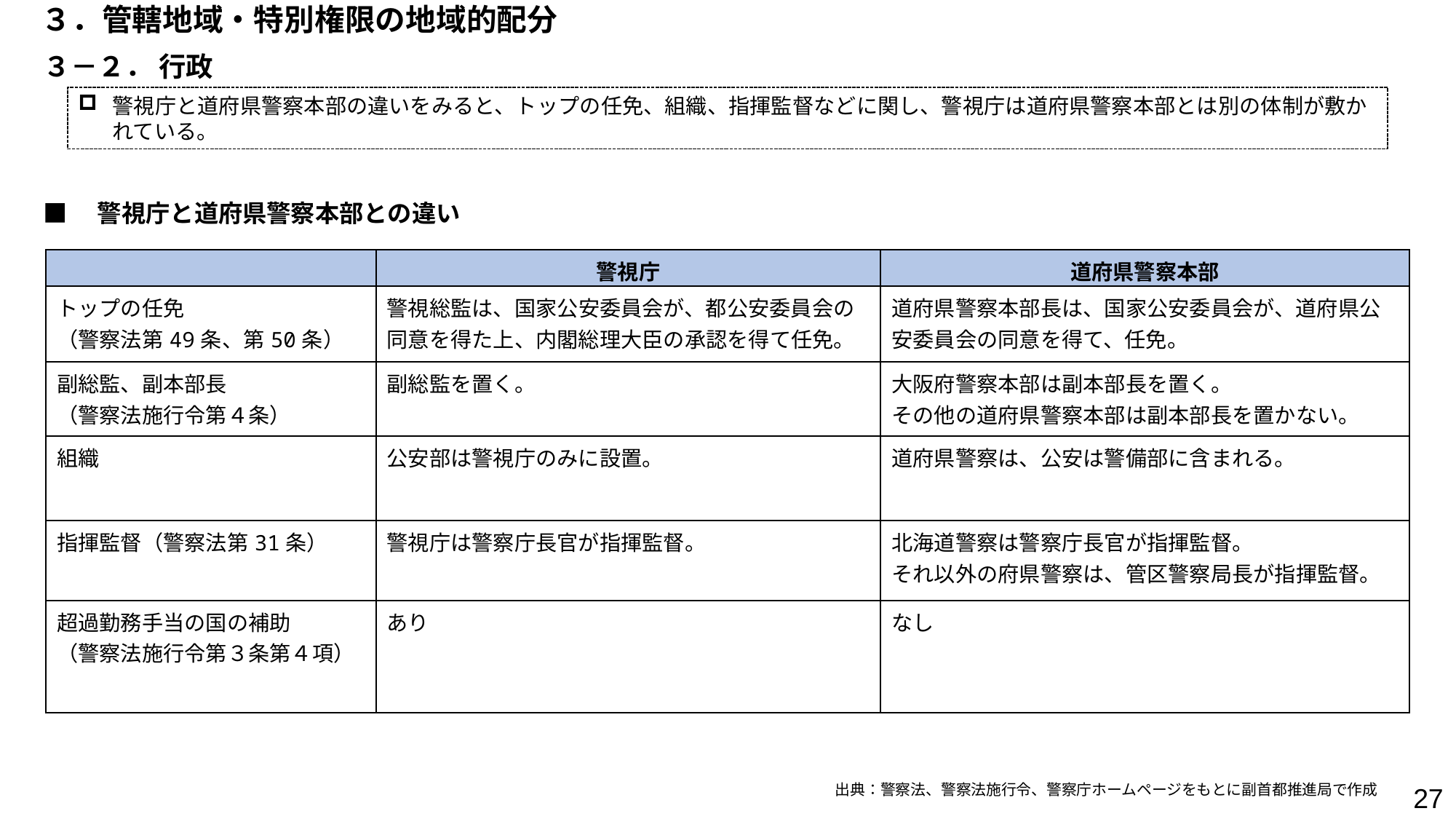

３．管轄地域・特別権限の地域的配分
３－２． 行政
警視庁と道府県警察本部の違いをみると、トップの任免、組織、指揮監督などに関し、警視庁は道府県警察本部とは別の体制が敷かれている。
■　警視庁と道府県警察本部との違い
|  | 警視庁 | 道府県警察本部 |
| --- | --- | --- |
| トップの任免 （警察法第49条、第50条） | 警視総監は、国家公安委員会が、都公安委員会の同意を得た上、内閣総理大臣の承認を得て任免。 | 道府県警察本部長は、国家公安委員会が、道府県公安委員会の同意を得て、任免。 |
| 副総監、副本部長 （警察法施行令第４条） | 副総監を置く。 | 大阪府警察本部は副本部長を置く。 その他の道府県警察本部は副本部長を置かない。 |
| 組織 | 公安部は警視庁のみに設置。 | 道府県警察は、公安は警備部に含まれる。 |
| 指揮監督（警察法第31条） | 警視庁は警察庁長官が指揮監督。 | 北海道警察は警察庁長官が指揮監督。 それ以外の府県警察は、管区警察局長が指揮監督。 |
| 超過勤務手当の国の補助 （警察法施行令第３条第４項） | あり | なし |
出典：警察法、警察法施行令、警察庁ホームページをもとに副首都推進局で作成
27